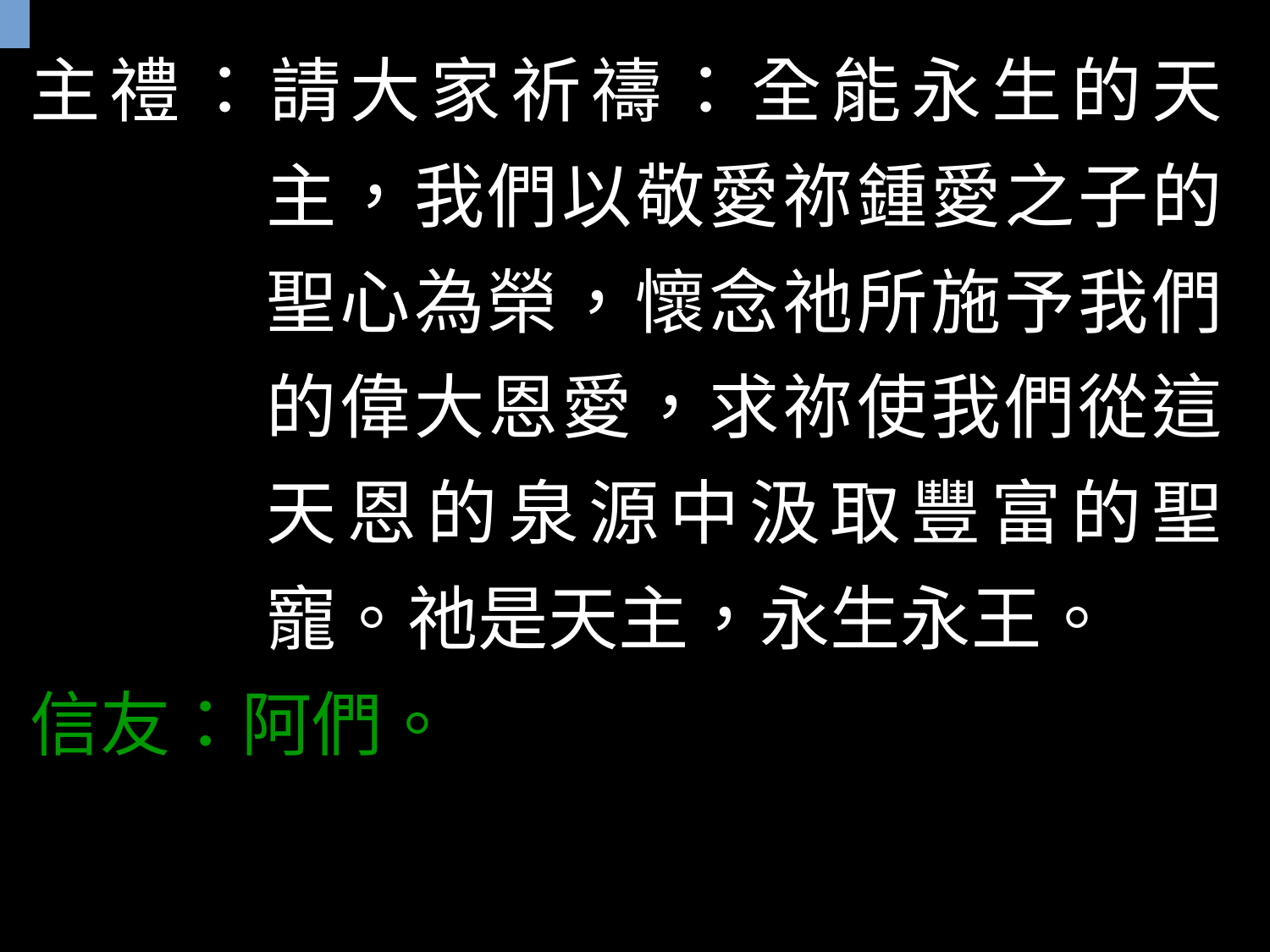

主禮：請大家祈禱：全能永生的天主，我們以敬愛祢鍾愛之子的聖心為榮，懷念祂所施予我們的偉大恩愛，求祢使我們從這天恩的泉源中汲取豐富的聖寵。祂是天主，永生永王。
信友：阿們。

求祢垂憐我們

|  |
| --- |
|  |